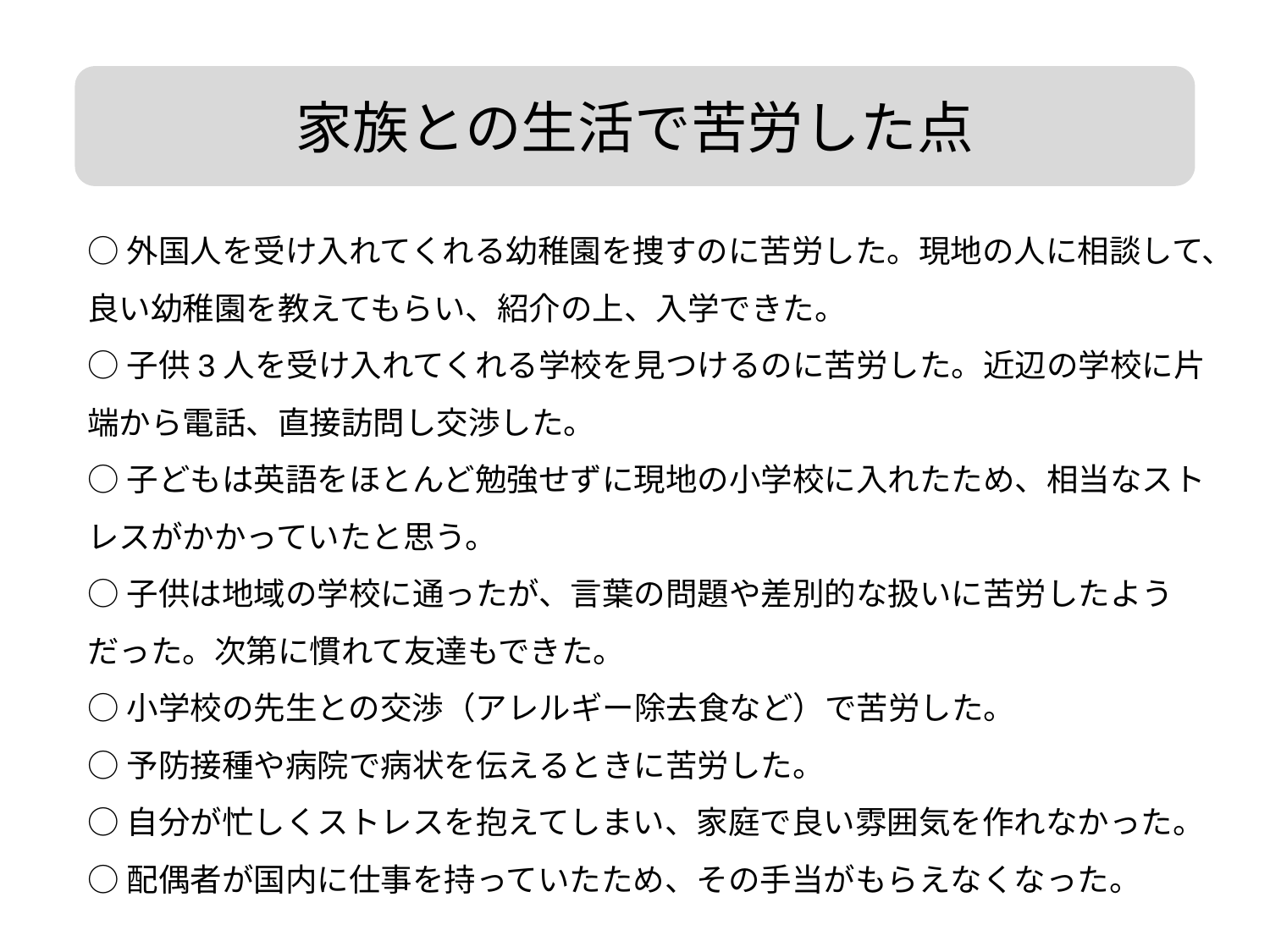

家族との生活で苦労した点
○外国人を受け入れてくれる幼稚園を捜すのに苦労した。現地の人に相談して、良い幼稚園を教えてもらい、紹介の上、入学できた。
○子供3人を受け入れてくれる学校を見つけるのに苦労した。近辺の学校に片端から電話、直接訪問し交渉した。
○子どもは英語をほとんど勉強せずに現地の小学校に入れたため、相当なストレスがかかっていたと思う。
○子供は地域の学校に通ったが、言葉の問題や差別的な扱いに苦労したようだった。次第に慣れて友達もできた。
○小学校の先生との交渉（アレルギー除去食など）で苦労した。
○予防接種や病院で病状を伝えるときに苦労した。
○自分が忙しくストレスを抱えてしまい、家庭で良い雰囲気を作れなかった。
○配偶者が国内に仕事を持っていたため、その手当がもらえなくなった。